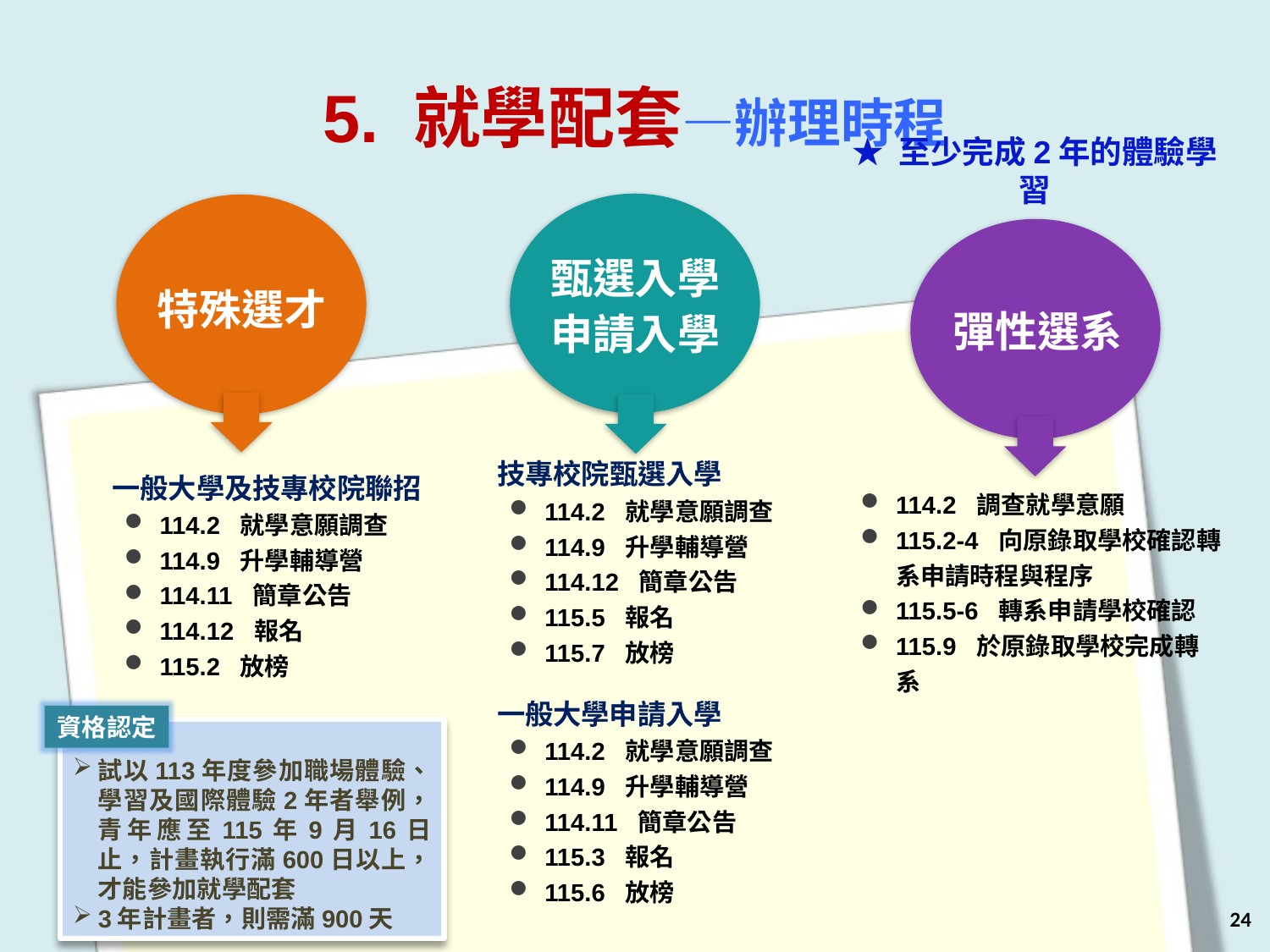

5. 就學配套—辦理時程
★ 至少完成2年的體驗學習

甄選入學
申請入學

特殊選才

一般大學及技專校院聯招
114.2  就學意願調查
114.9  升學輔導營
114.11  簡章公告
114.12  報名
115.2  放榜

彈性選系

114.2  調查就學意願
115.2-4  向原錄取學校確認轉系申請時程與程序
115.5-6  轉系申請學校確認
115.9  於原錄取學校完成轉系
技專校院甄選入學
114.2  就學意願調查
114.9  升學輔導營
114.12  簡章公告
115.5  報名
115.7  放榜

一般大學申請入學
114.2  就學意願調查
114.9  升學輔導營
114.11  簡章公告
115.3  報名
115.6  放榜
資格認定

試以113年度參加職場體驗、學習及國際體驗2年者舉例，青年應至115年9月16日止，計畫執行滿600日以上，才能參加就學配套
3年計畫者，則需滿900天
24